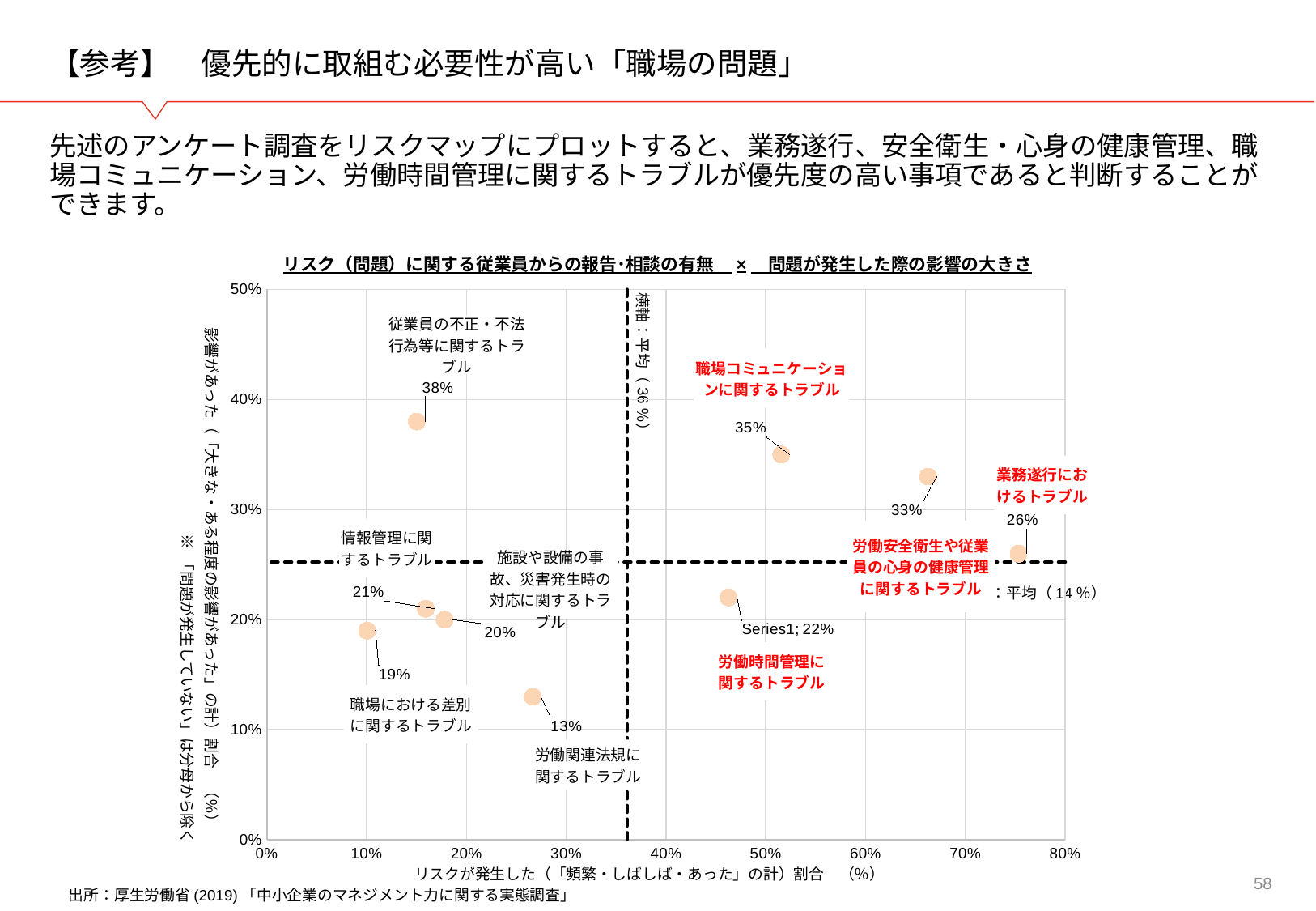

# 【参考】　優先的に取組む必要性が高い「職場の問題」
先述のアンケート調査をリスクマップにプロットすると、業務遂行、安全衛生・心身の健康管理、職場コミュニケーション、労働時間管理に関するトラブルが優先度の高い事項であると判断することができます。
リスク（問題）に関する従業員からの報告･相談の有無　×　問題が発生した際の影響の大きさ

### Chart

| Category |  | 頻度_平均 | 影響_平均 |
|---|---|---|---|
　横軸：平均（36％）
影響があった（「大きな・ある程度の影響があった」の計）割合　（％）
※ 「問題が発生していない」は分母から除く
縦軸：平均（14％）
リスクが発生した（「頻繁・しばしば・あった」の計）割合　（％）
出所：厚生労働省(2019)「中小企業のマネジメント力に関する実態調査」